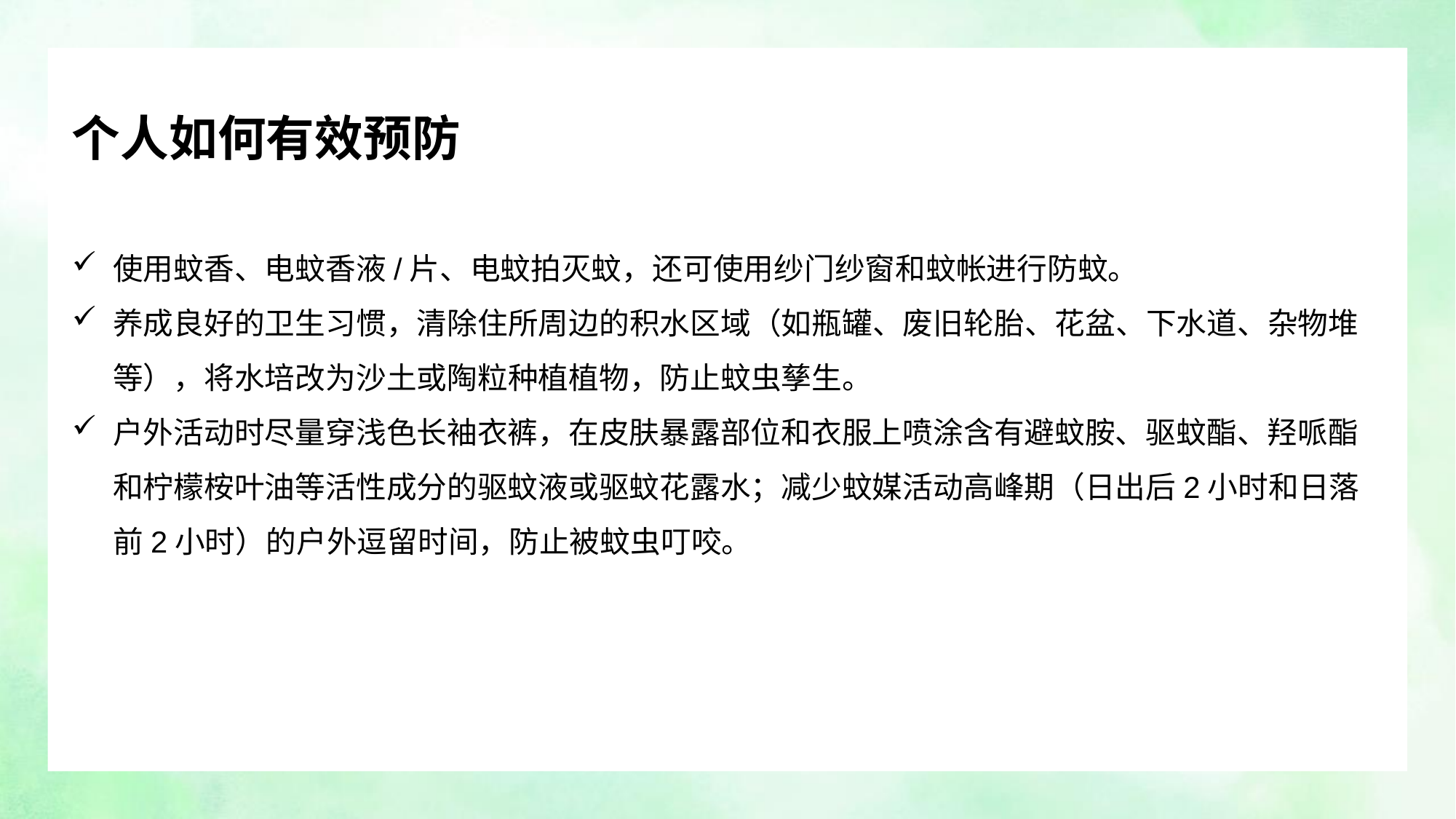

个人如何有效预防

使用蚊香、电蚊香液/片、电蚊拍灭蚊，还可使用纱门纱窗和蚊帐进行防蚊。
养成良好的卫生习惯，清除住所周边的积水区域（如瓶罐、废旧轮胎、花盆、下水道、杂物堆等），将水培改为沙土或陶粒种植植物，防止蚊虫孳生。
户外活动时尽量穿浅色长袖衣裤，在皮肤暴露部位和衣服上喷涂含有避蚊胺、驱蚊酯、羟哌酯和柠檬桉叶油等活性成分的驱蚊液或驱蚊花露水；减少蚊媒活动高峰期（日出后2小时和日落前2小时）的户外逗留时间，防止被蚊虫叮咬。